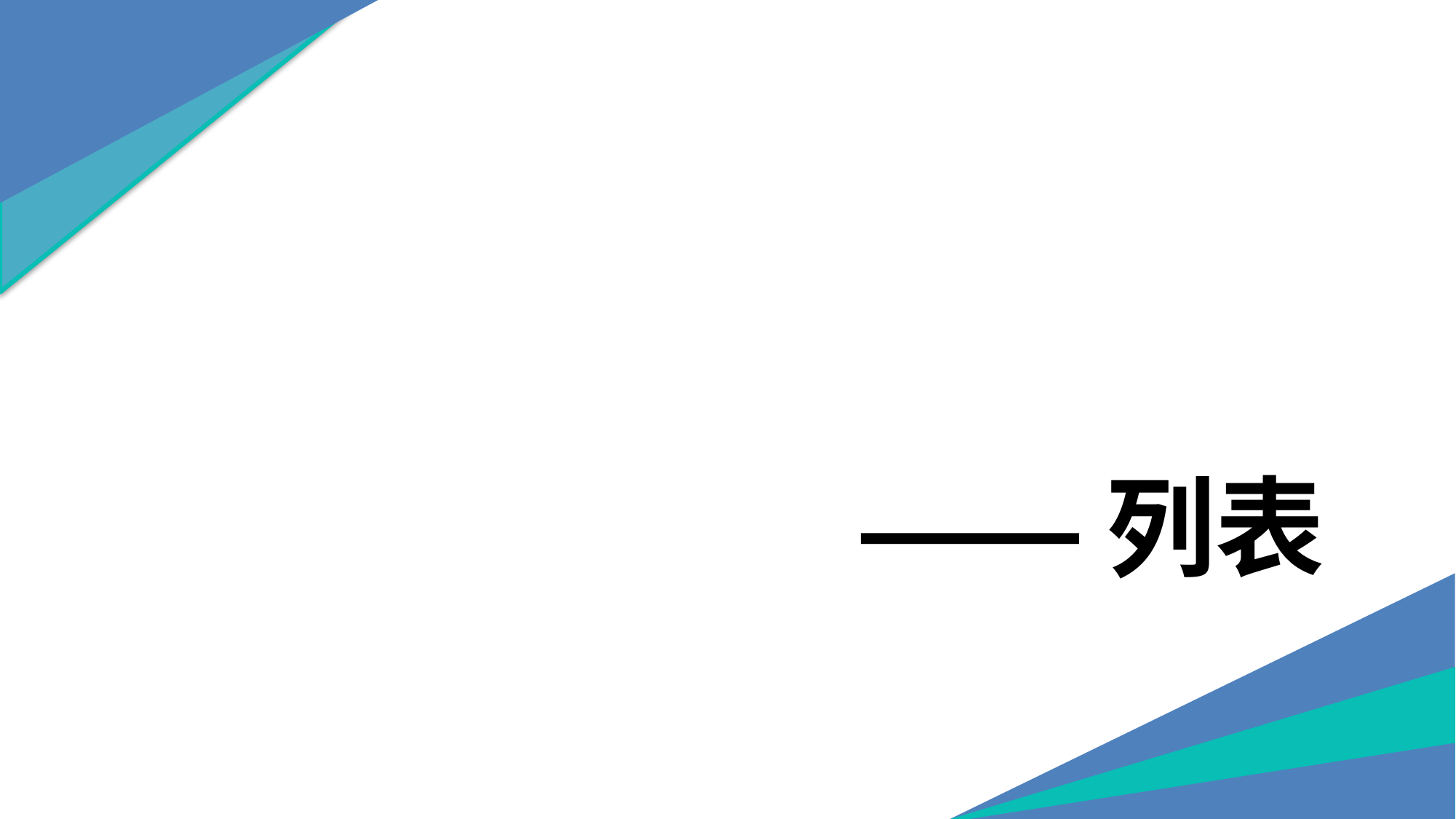

策

略

题
的
问
解
决
——列表